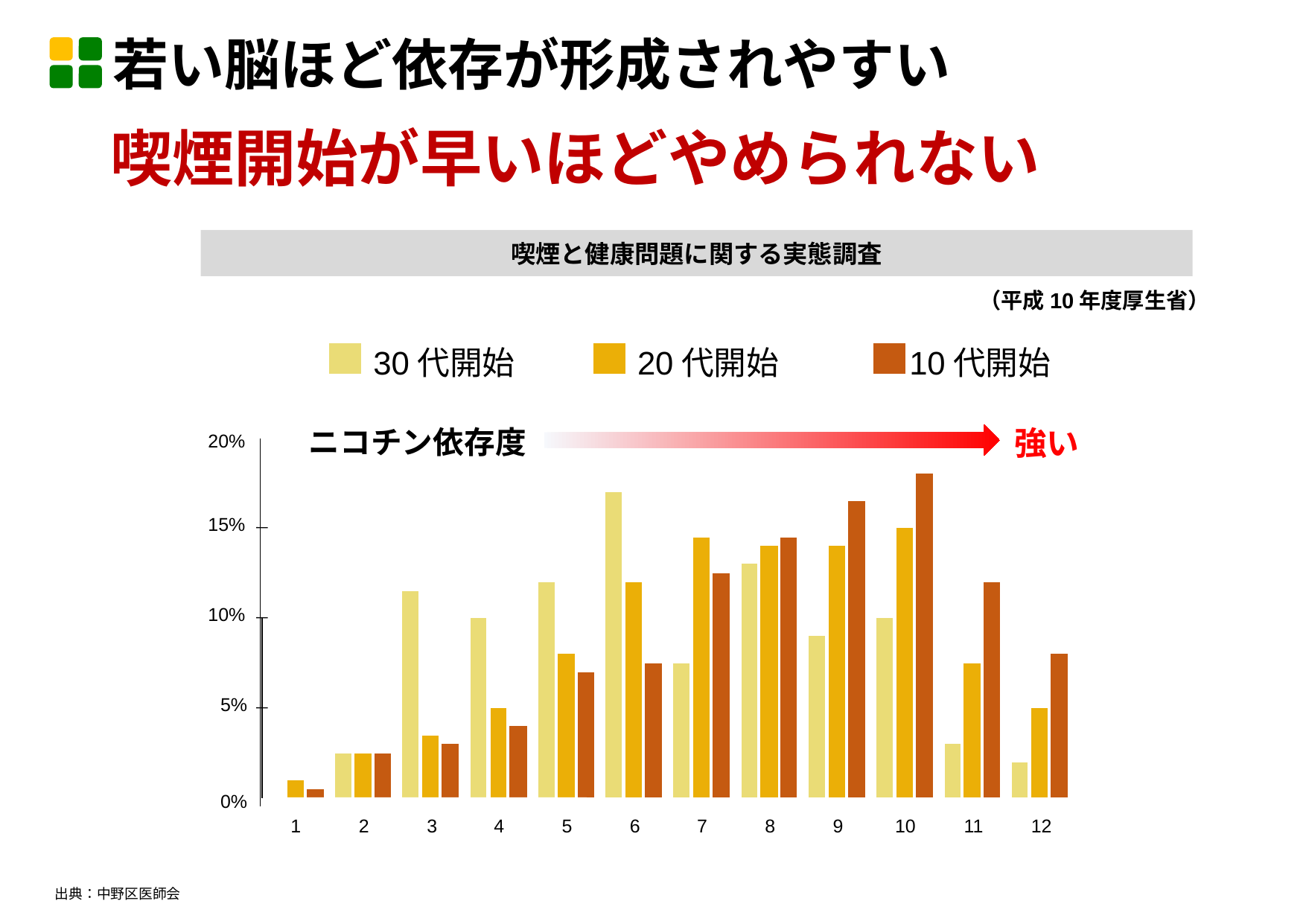

若い脳ほど依存が形成されやすい

喫煙開始が早いほどやめられない
喫煙と健康問題に関する実態調査
（平成10年度厚生省）
30代開始
20代開始
10代開始

ニコチン依存度
強い

20%

15%

10%

5%

0%

1
2
3
4
5
6
7
8
9
10
11
12
出典：中野区医師会